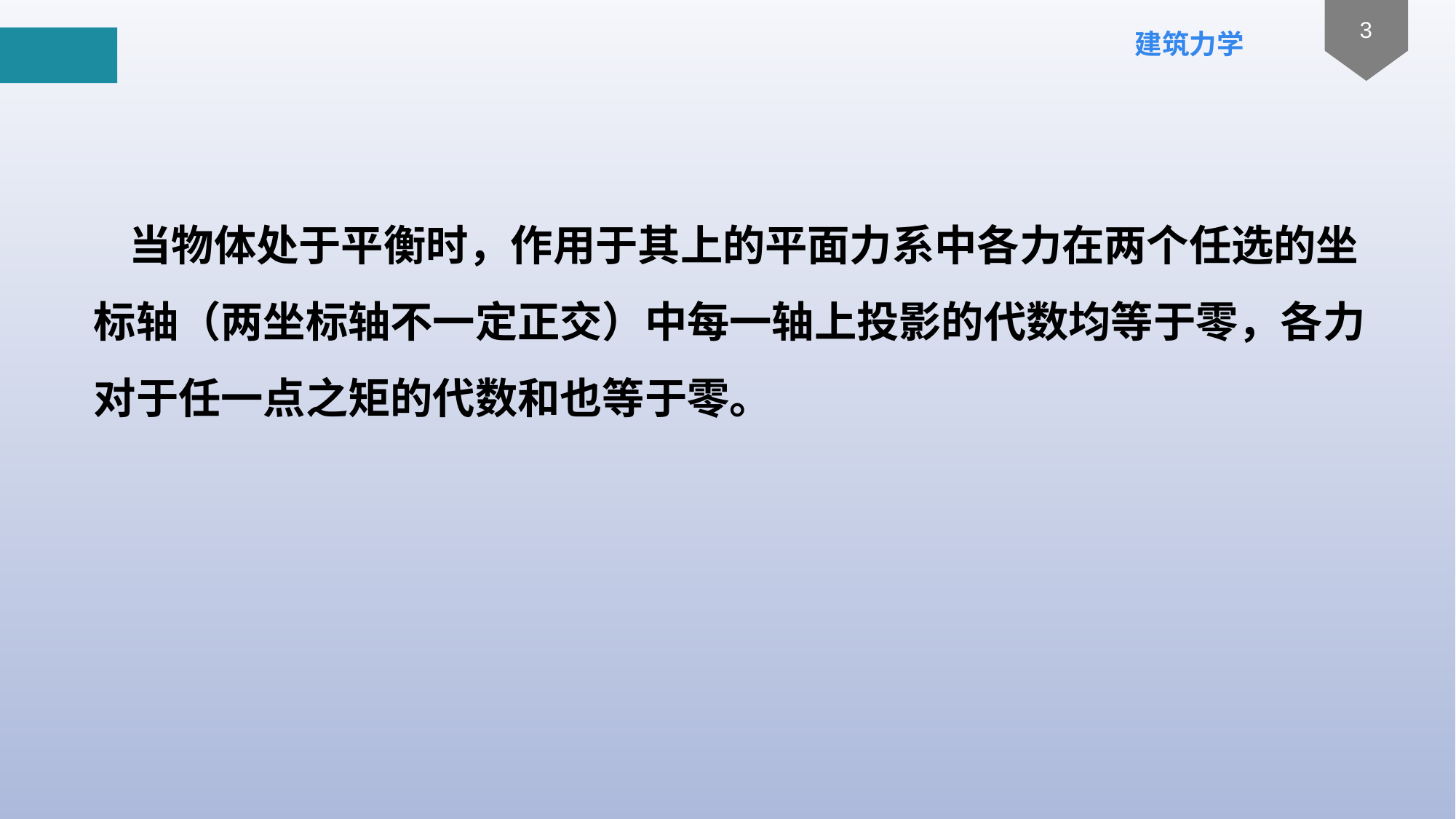

当物体处于平衡时，作用于其上的平面力系中各力在两个任选的坐标轴（两坐标轴不一定正交）中每一轴上投影的代数均等于零，各力对于任一点之矩的代数和也等于零。